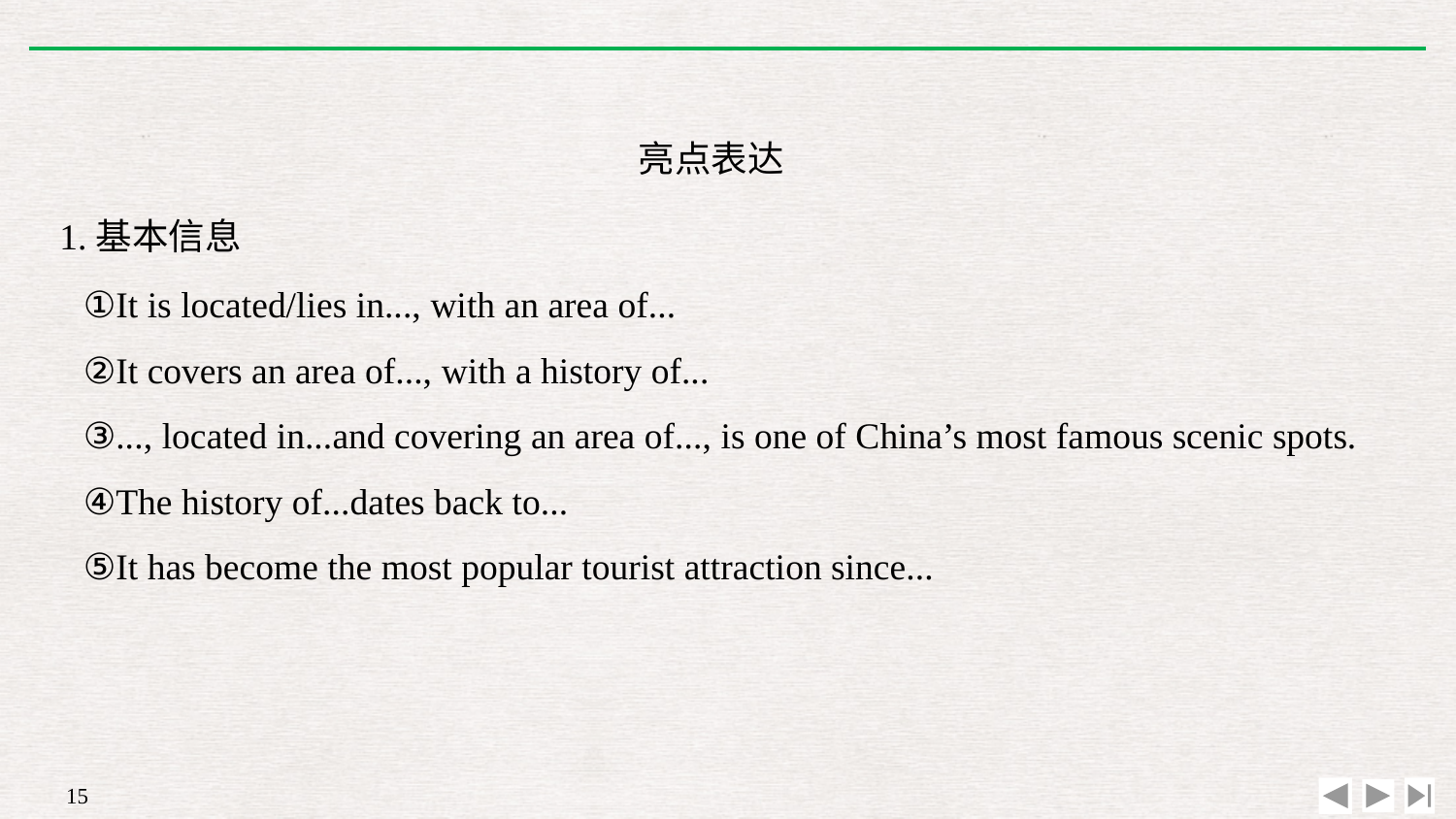

亮点表达
1.基本信息
①It is located/lies in..., with an area of...
②It covers an area of..., with a history of...
③..., located in...and covering an area of..., is one of China’s most famous scenic spots.
④The history of...dates back to...
⑤It has become the most popular tourist attraction since...